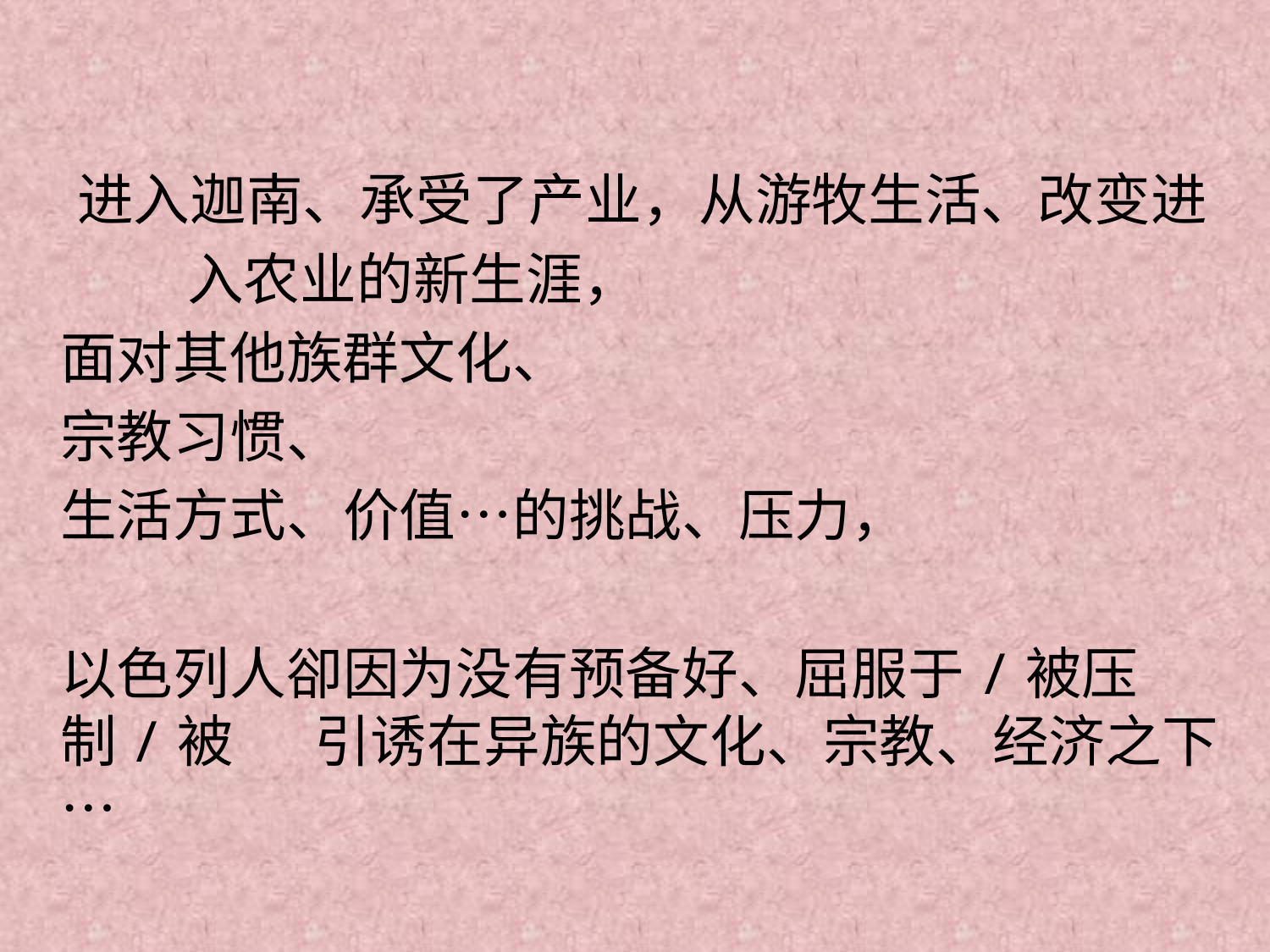

进入迦南、承受了产业，从游牧生活、改变进
		入农业的新生涯，
	面对其他族群文化、
	宗教习惯、
	生活方式、价值…的挑战、压力，

	以色列人卻因为没有预备好、屈服于/被压制/被	引诱在异族的文化、宗教、经济之下…